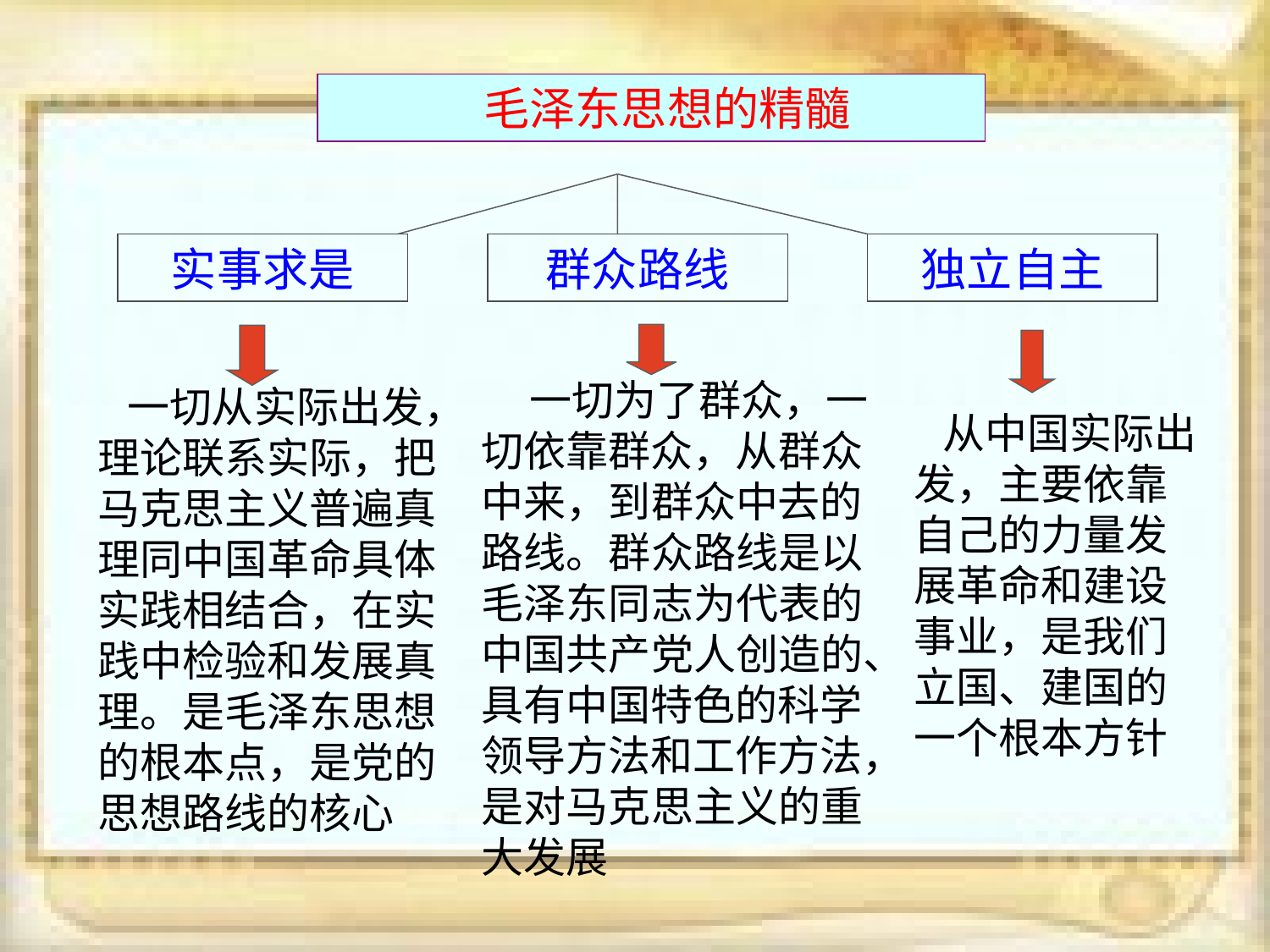

毛泽东思想的精髓

实事求是
群众路线
独立自主

    一切为了群众，一切依靠群众，从群众中来，到群众中去的路线。群众路线是以毛泽东同志为代表的中国共产党人创造的、具有中国特色的科学领导方法和工作方法，是对马克思主义的重大发展

  一切从实际出发，理论联系实际，把马克思主义普遍真理同中国革命具体实践相结合，在实践中检验和发展真理。是毛泽东思想的根本点，是党的思想路线的核心

  从中国实际出发，主要依靠自己的力量发展革命和建设事业，是我们立国、建国的一个根本方针